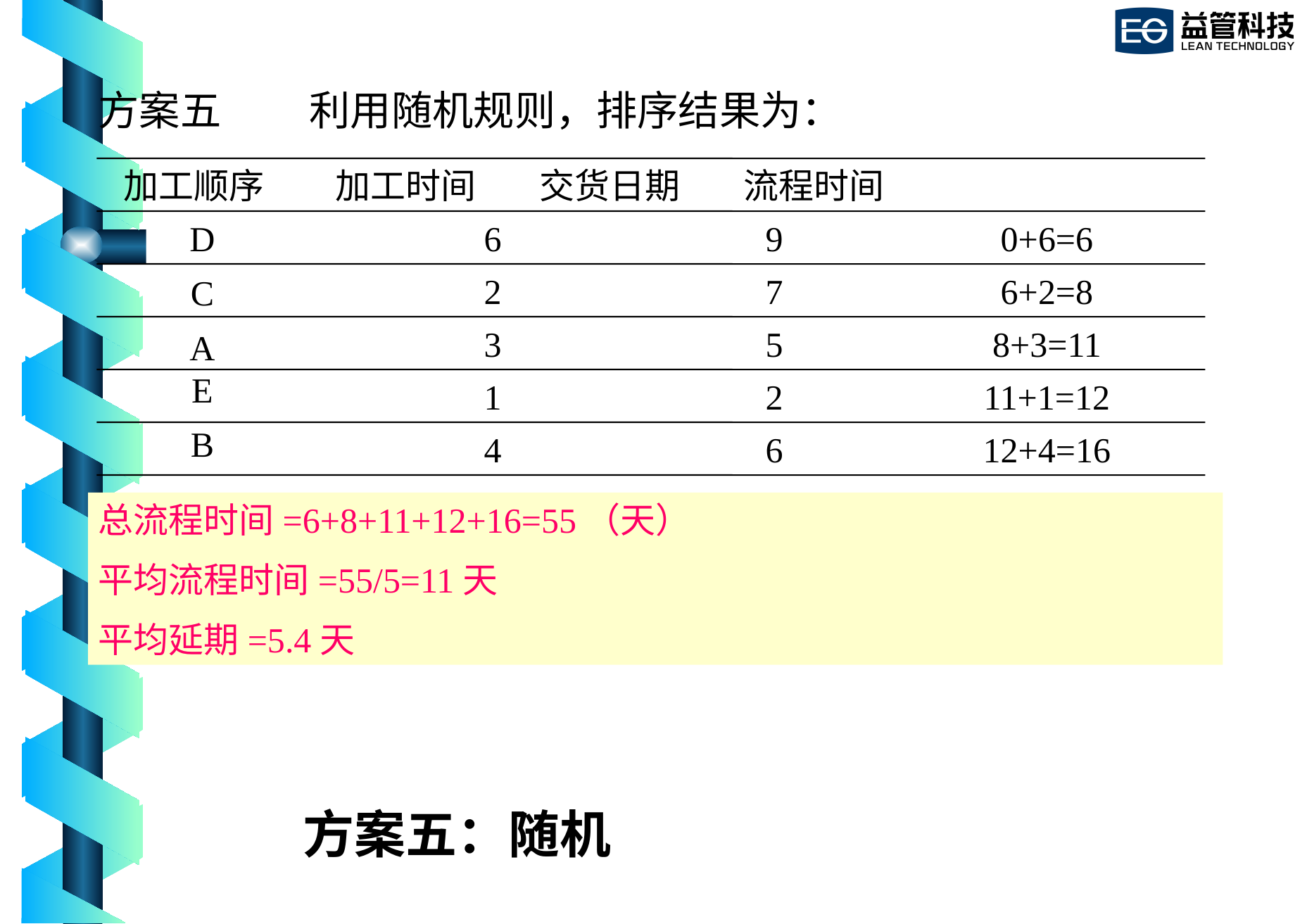

方案五	利用随机规则，排序结果为：

 加工顺序         加工时间        交货日期        流程时间

D
C
A
E
B
6
2
3
1
4
9
7
5
2
6
0+6=6
6+2=8
8+3=11
11+1=12
12+4=16

总流程时间=6+8+11+12+16=55（天）
平均流程时间=55/5=11天
平均延期=5.4天
# 方案五：随机